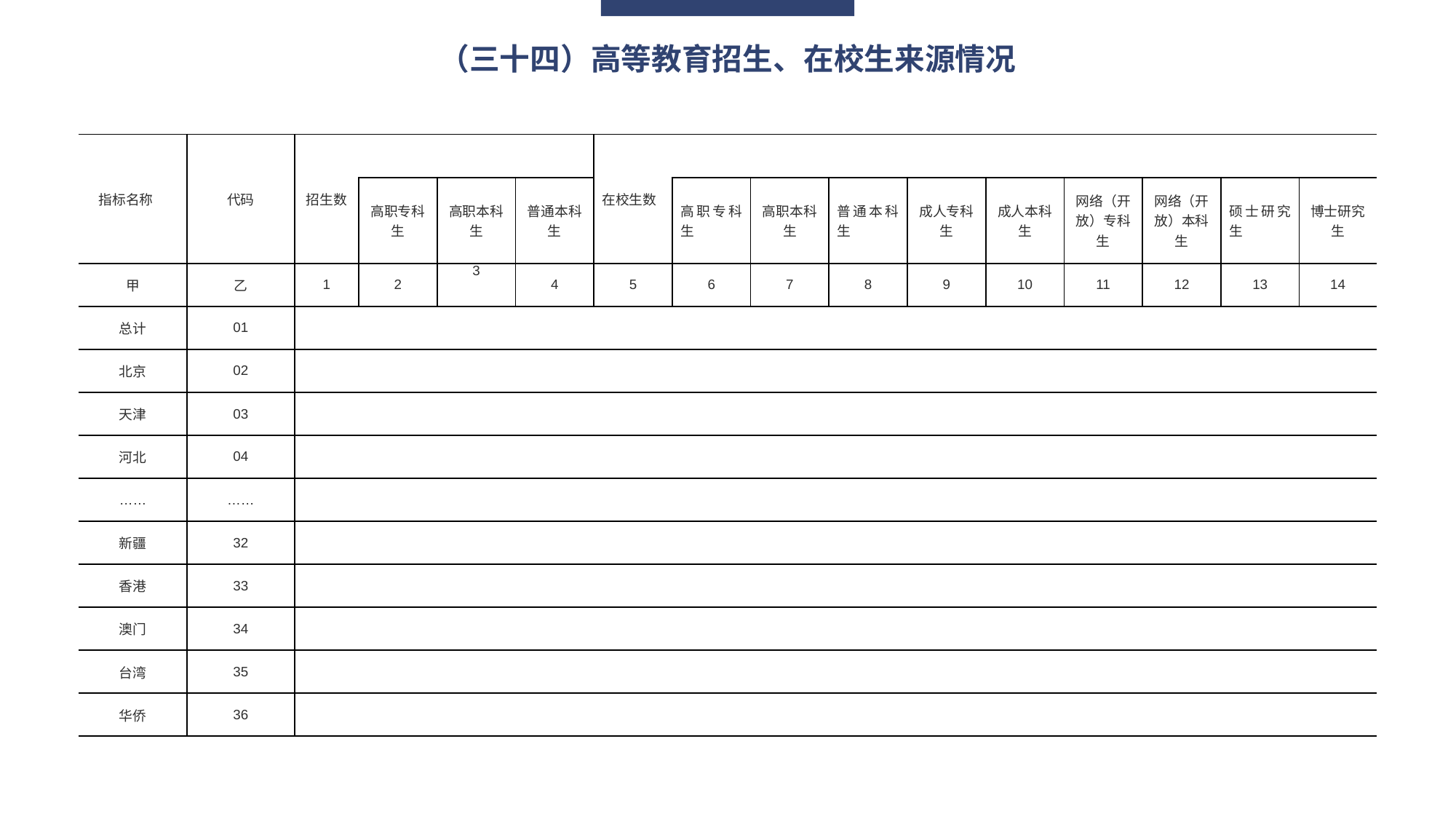

（三十四）高等教育招生、在校生来源情况
| 指标名称 | 代码 | 招生数 |  |  |  | 在校生数 |  |  |  |  |  |  |  |  |  |
| --- | --- | --- | --- | --- | --- | --- | --- | --- | --- | --- | --- | --- | --- | --- | --- |
|  |  |  | 高职专科生 | 高职本科生 | 普通本科生 |  | 高职专科生 | 高职本科生 | 普通本科生 | 成人专科生 | 成人本科生 | 网络（开放）专科生 | 网络（开放）本科生 | 硕士研究生 | 博士研究生 |
| 甲 | 乙 | 1 | 2 | 3 | 4 | 5 | 6 | 7 | 8 | 9 | 10 | 11 | 12 | 13 | 14 |
| 总计 | 01 |  |  |  |  |  |  |  |  |  |  |  |  |  |  |
| 北京 | 02 |  |  |  |  |  |  |  |  |  |  |  |  |  |  |
| 天津 | 03 |  |  |  |  |  |  |  |  |  |  |  |  |  |  |
| 河北 | 04 |  |  |  |  |  |  |  |  |  |  |  |  |  |  |
| …… | …… |  |  |  |  |  |  |  |  |  |  |  |  |  |  |
| 新疆 | 32 |  |  |  |  |  |  |  |  |  |  |  |  |  |  |
| 香港 | 33 |  |  |  |  |  |  |  |  |  |  |  |  |  |  |
| 澳门 | 34 |  |  |  |  |  |  |  |  |  |  |  |  |  |  |
| 台湾 | 35 |  |  |  |  |  |  |  |  |  |  |  |  |  |  |
| 华侨 | 36 |  |  |  |  |  |  |  |  |  |  |  |  |  |  |